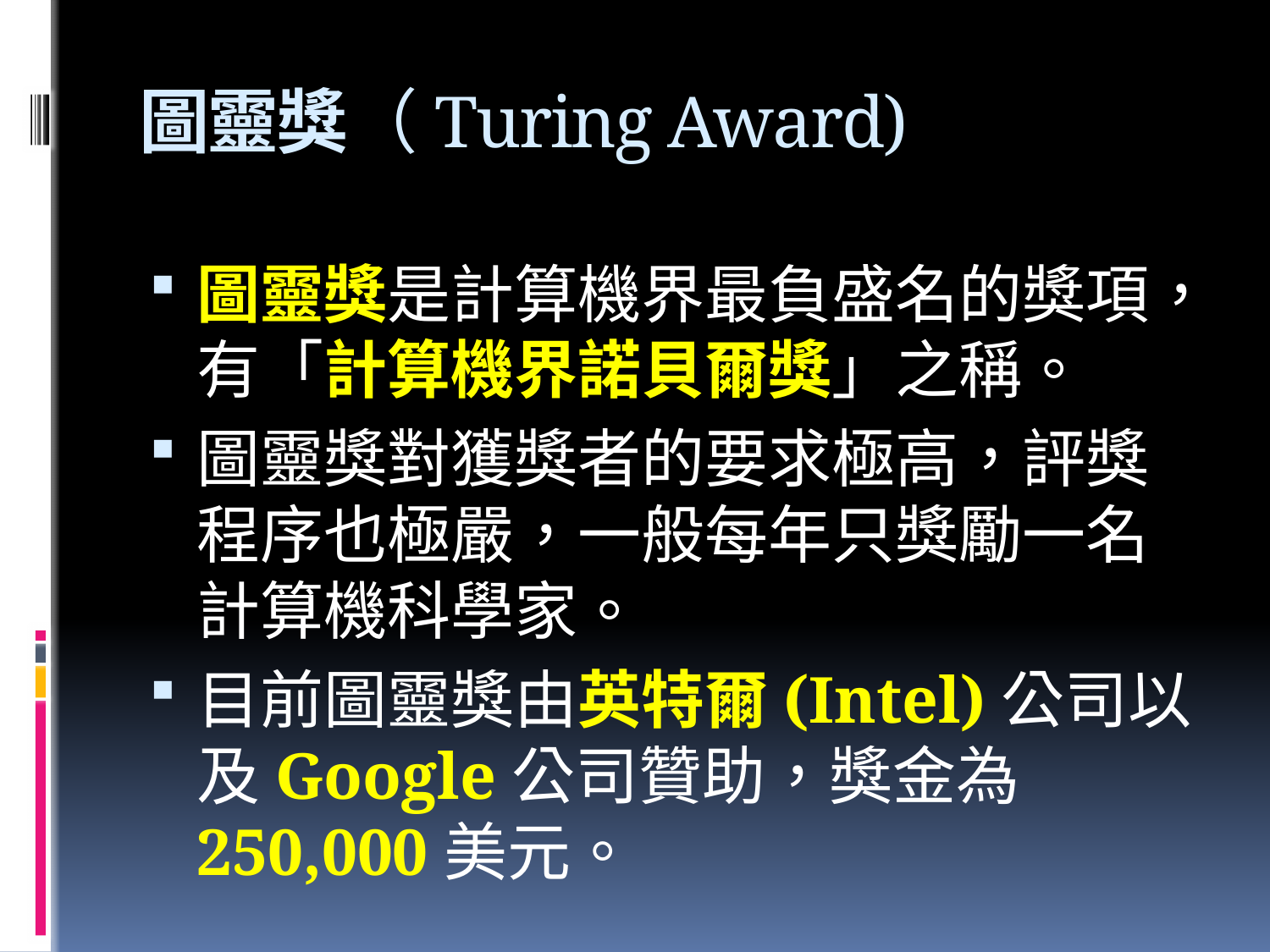

# 圖靈獎（Turing Award)
圖靈獎是計算機界最負盛名的獎項，有「計算機界諾貝爾獎」之稱。
圖靈獎對獲獎者的要求極高，評獎程序也極嚴，一般每年只獎勵一名計算機科學家。
目前圖靈獎由英特爾(Intel)公司以及Google公司贊助，獎金為250,000美元。